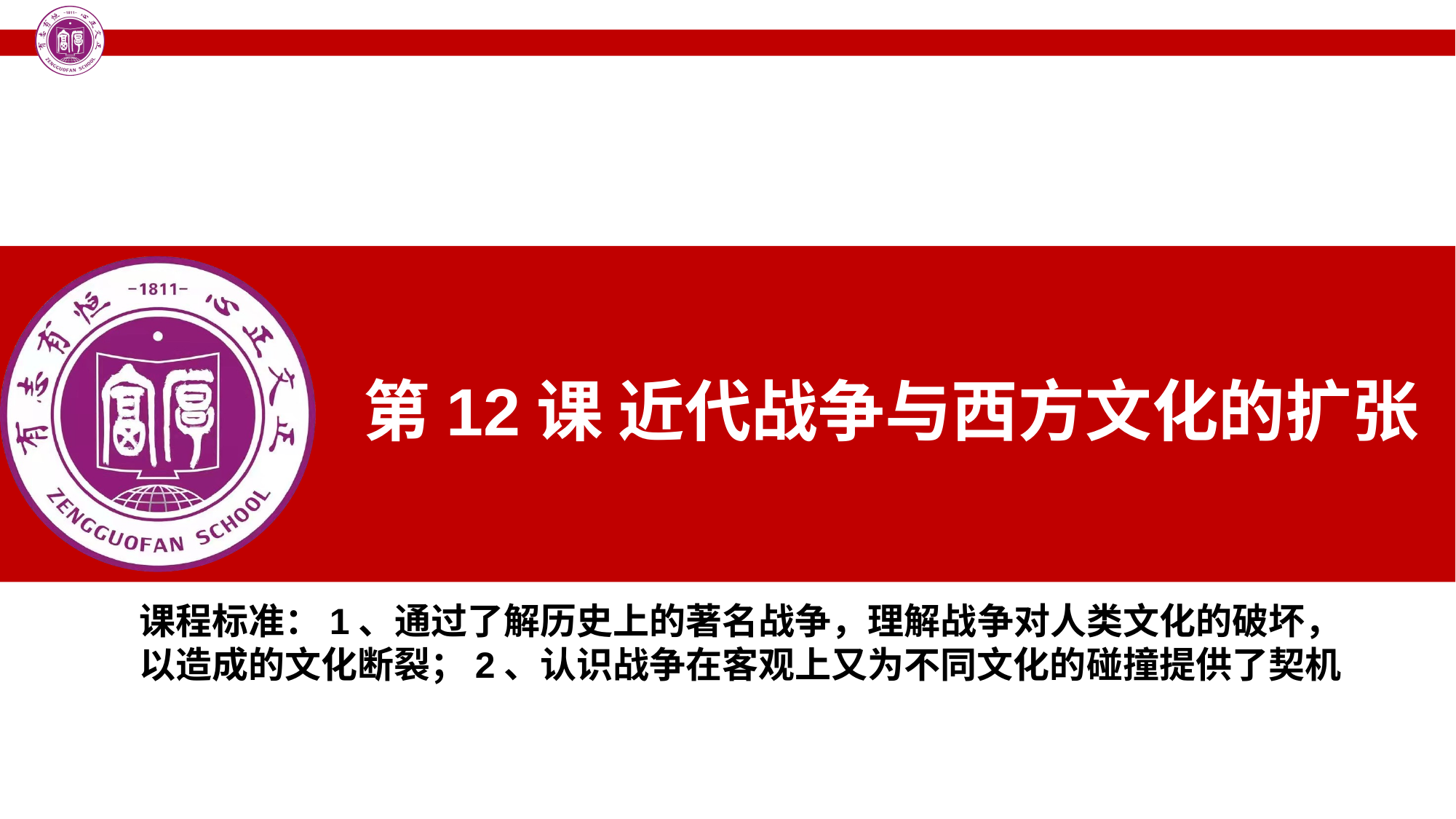

第12课 近代战争与西方文化的扩张
课程标准：1、通过了解历史上的著名战争，理解战争对人类文化的破坏，以造成的文化断裂；2、认识战争在客观上又为不同文化的碰撞提供了契机